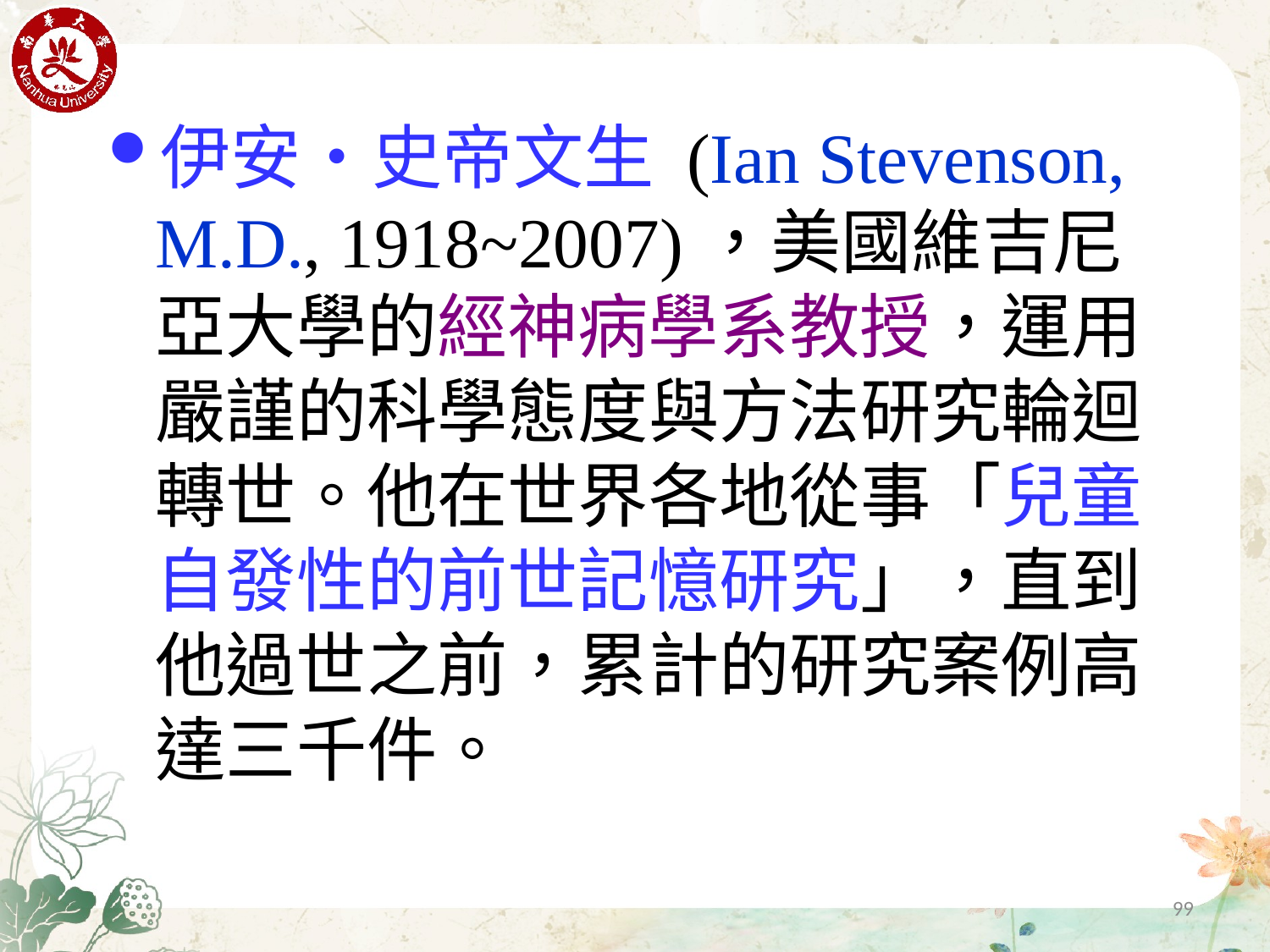

伊安‧史帝文生 (Ian Stevenson, M.D., 1918~2007)，美國維吉尼亞大學的經神病學系教授，運用嚴謹的科學態度與方法研究輪迴轉世。他在世界各地從事「兒童自發性的前世記憶研究」，直到他過世之前，累計的研究案例高達三千件。
99